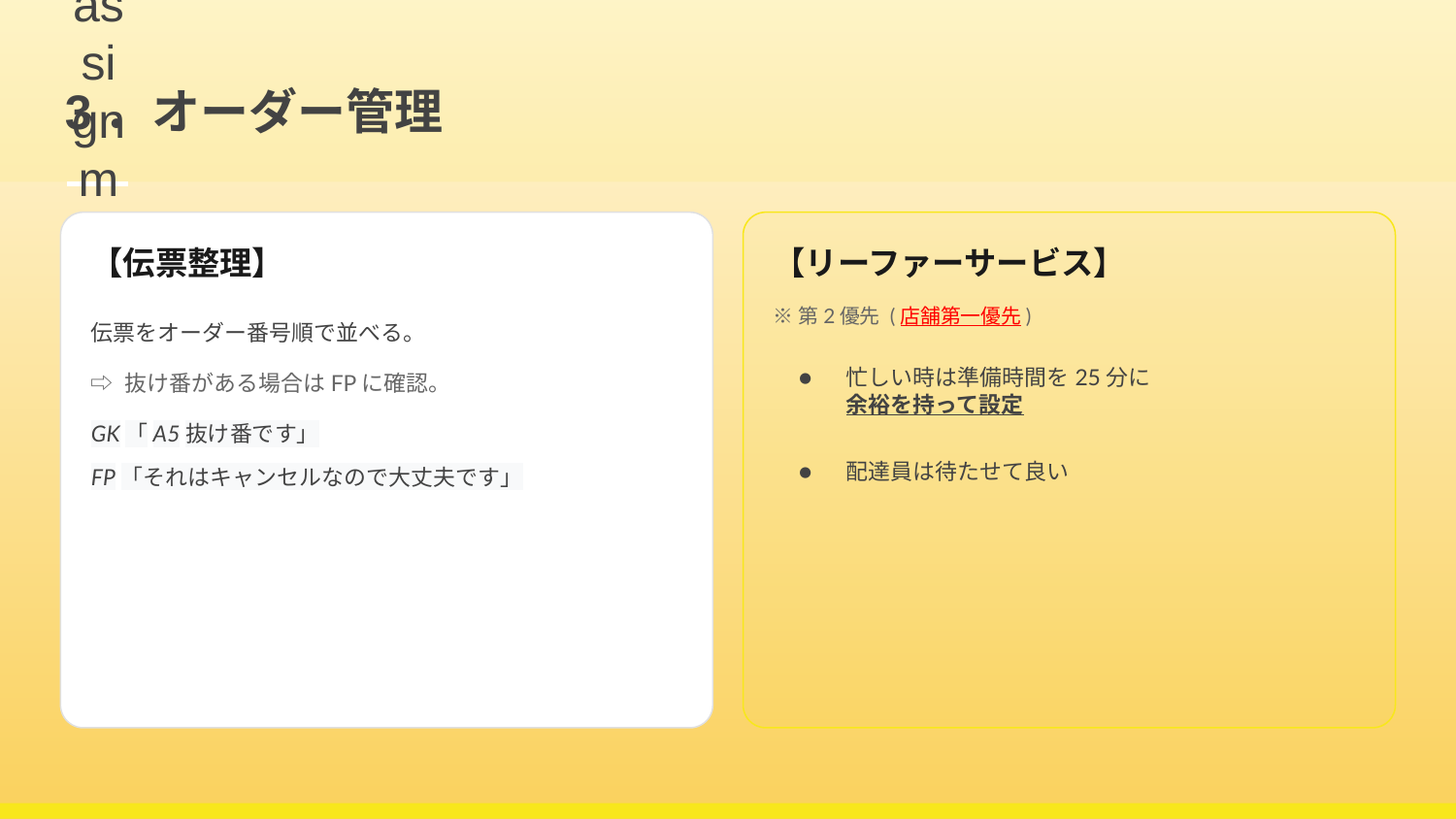

# 3．オーダー管理
assignmet

【伝票整理】
伝票をオーダー番号順で並べる。
⇨ 抜け番がある場合はFPに確認。
GK「A5抜け番です」
FP「それはキャンセルなので大丈夫です」

【リーファーサービス】
※第2優先 (店舗第一優先)
忙しい時は準備時間を25分に
余裕を持って設定
配達員は待たせて良い